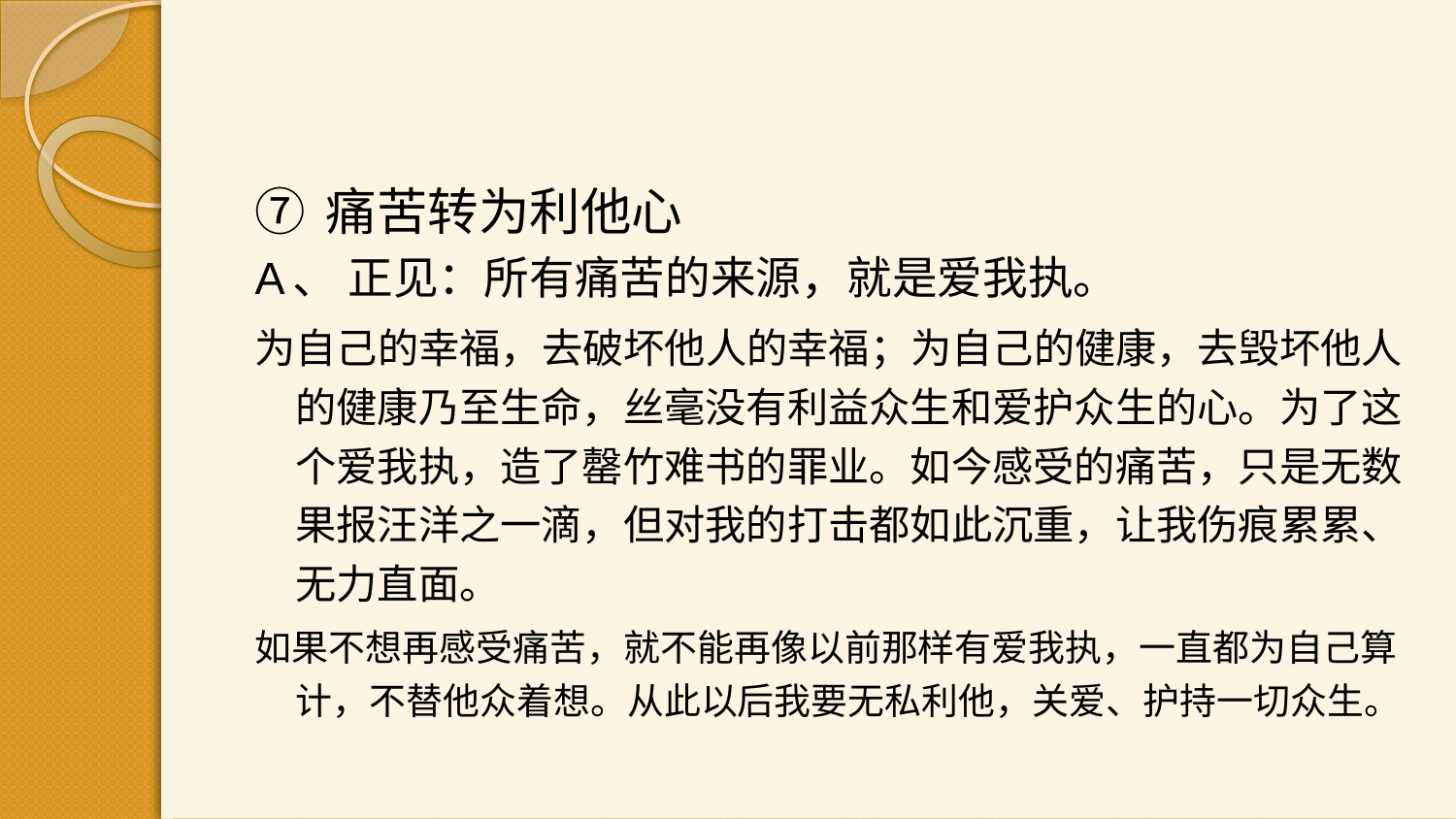

⑦ 痛苦转为利他心
A、 正见：所有痛苦的来源，就是爱我执。
为自己的幸福，去破坏他人的幸福；为自己的健康，去毁坏他人的健康乃至生命，丝毫没有利益众生和爱护众生的心。为了这个爱我执，造了罄竹难书的罪业。如今感受的痛苦，只是无数果报汪洋之一滴，但对我的打击都如此沉重，让我伤痕累累、无力直面。
如果不想再感受痛苦，就不能再像以前那样有爱我执，一直都为自己算计，不替他众着想。从此以后我要无私利他，关爱、护持一切众生。